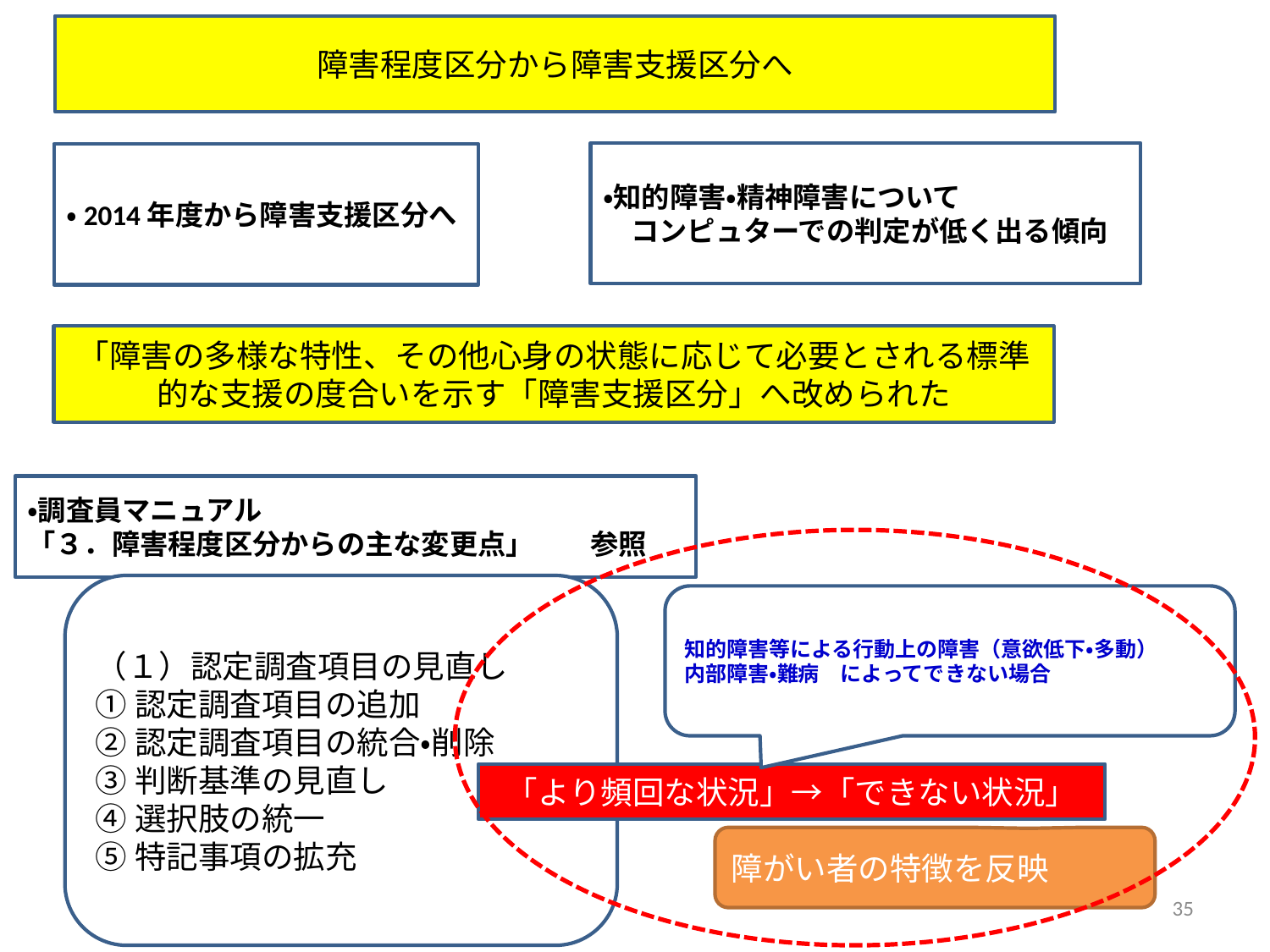

障害程度区分から障害支援区分へ
・知的障害・精神障害について
　コンピュターでの判定が低く出る傾向
・2014年度から障害支援区分へ
「障害の多様な特性、その他心身の状態に応じて必要とされる標準的な支援の度合いを示す「障害支援区分」へ改められた
・調査員マニュアル
「３．障害程度区分からの主な変更点」　　参照

（１）認定調査項目の見直し
①認定調査項目の追加
②認定調査項目の統合・削除
③判断基準の見直し
④選択肢の統一
⑤特記事項の拡充
知的障害等による行動上の障害（意欲低下・多動）
内部障害・難病　によってできない場合
「より頻回な状況」→「できない状況」
障がい者の特徴を反映
35